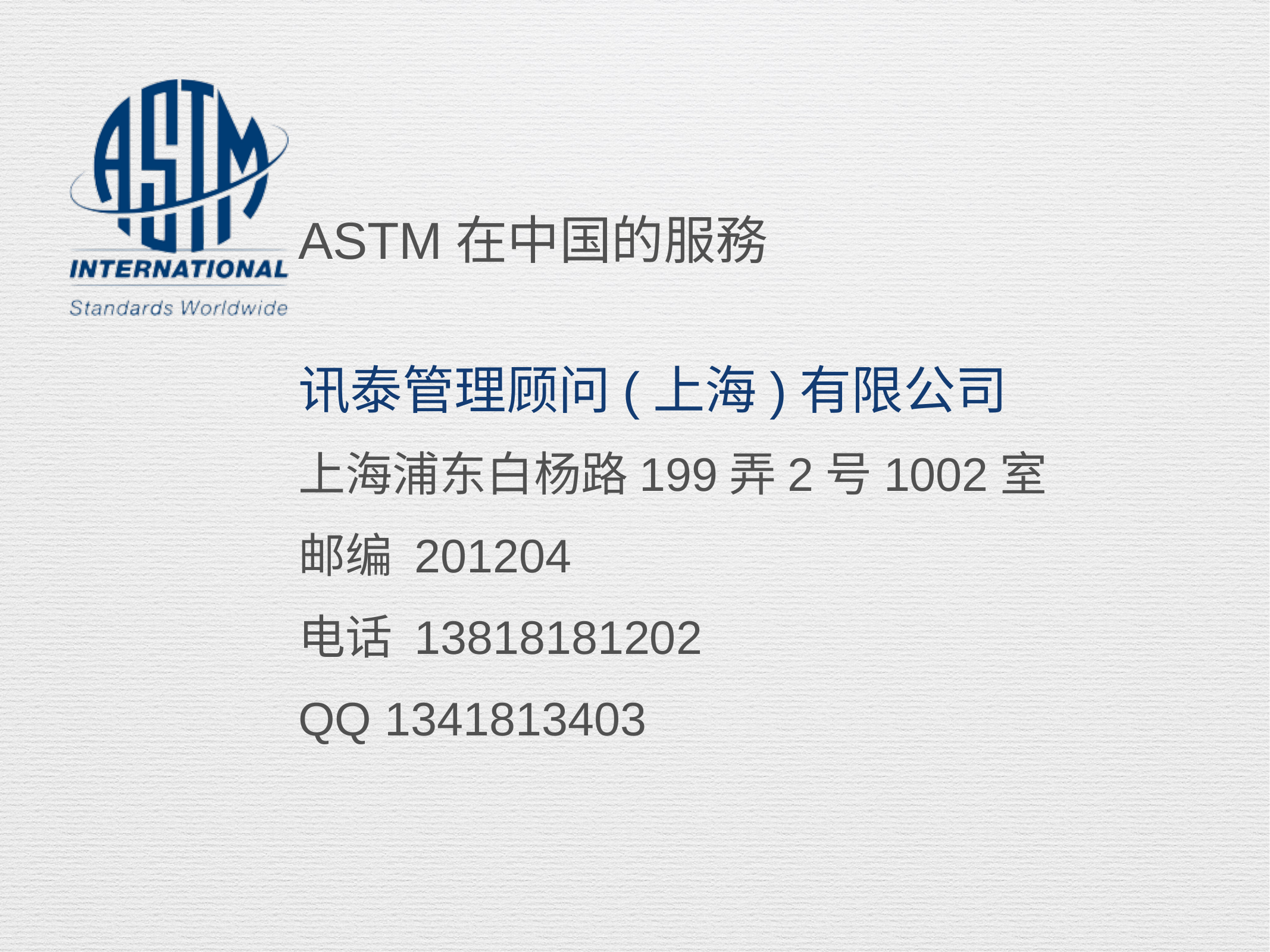

ASTM在中国的服務

讯泰管理顾问(上海)有限公司
上海浦东白杨路199弄2号1002室
邮编 201204
电话 13818181202
QQ 1341813403